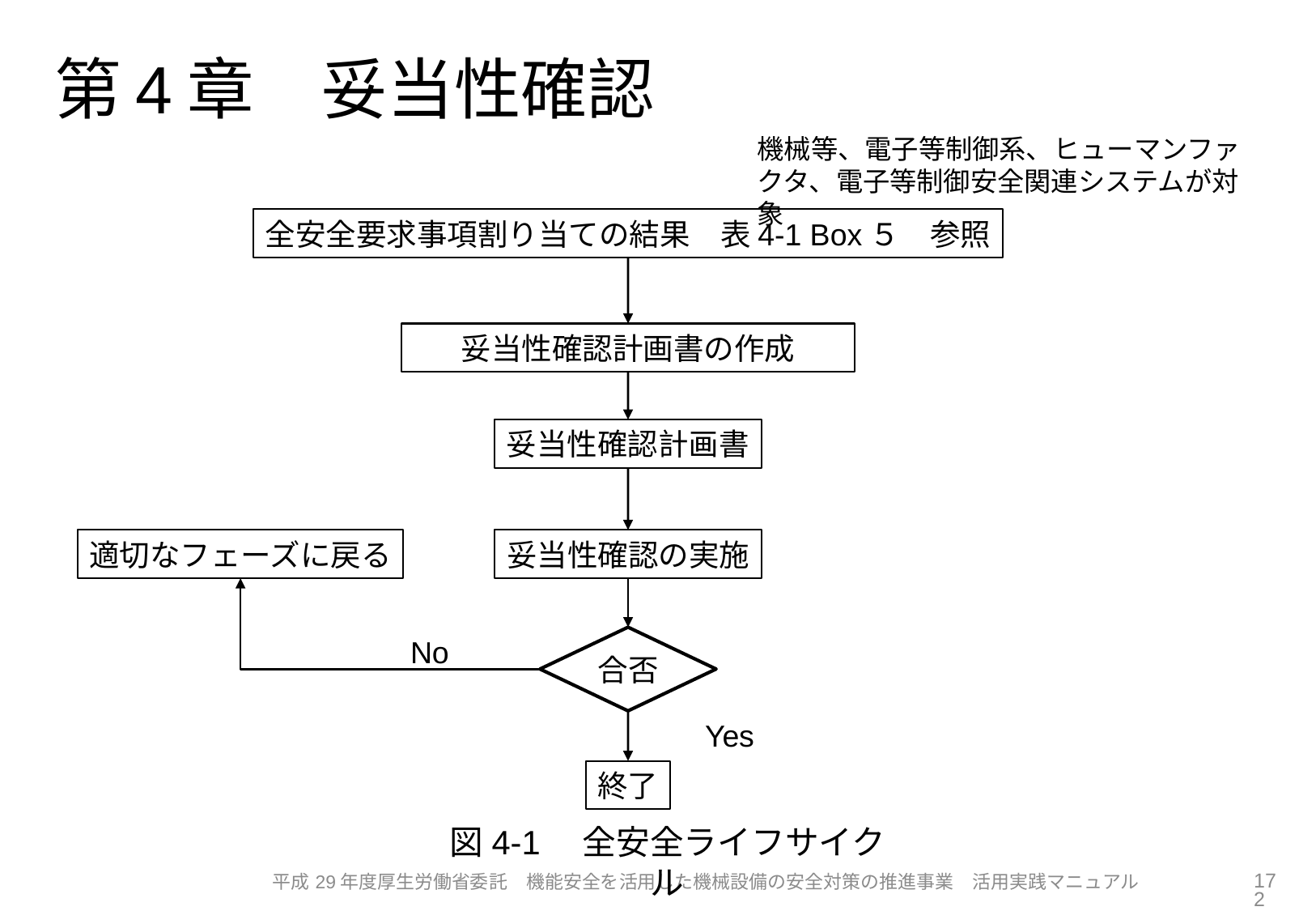

# 第4章　妥当性確認
機械等、電子等制御系、ヒューマンファクタ、電子等制御安全関連システムが対象
全安全要求事項割り当ての結果　表4-1 Box５　参照
妥当性確認計画書の作成
妥当性確認計画書
適切なフェーズに戻る
妥当性確認の実施
No
合否
Yes
終了
図4-1　全安全ライフサイクル
172
平成29年度厚生労働省委託　機能安全を活用した機械設備の安全対策の推進事業　活用実践マニュアル